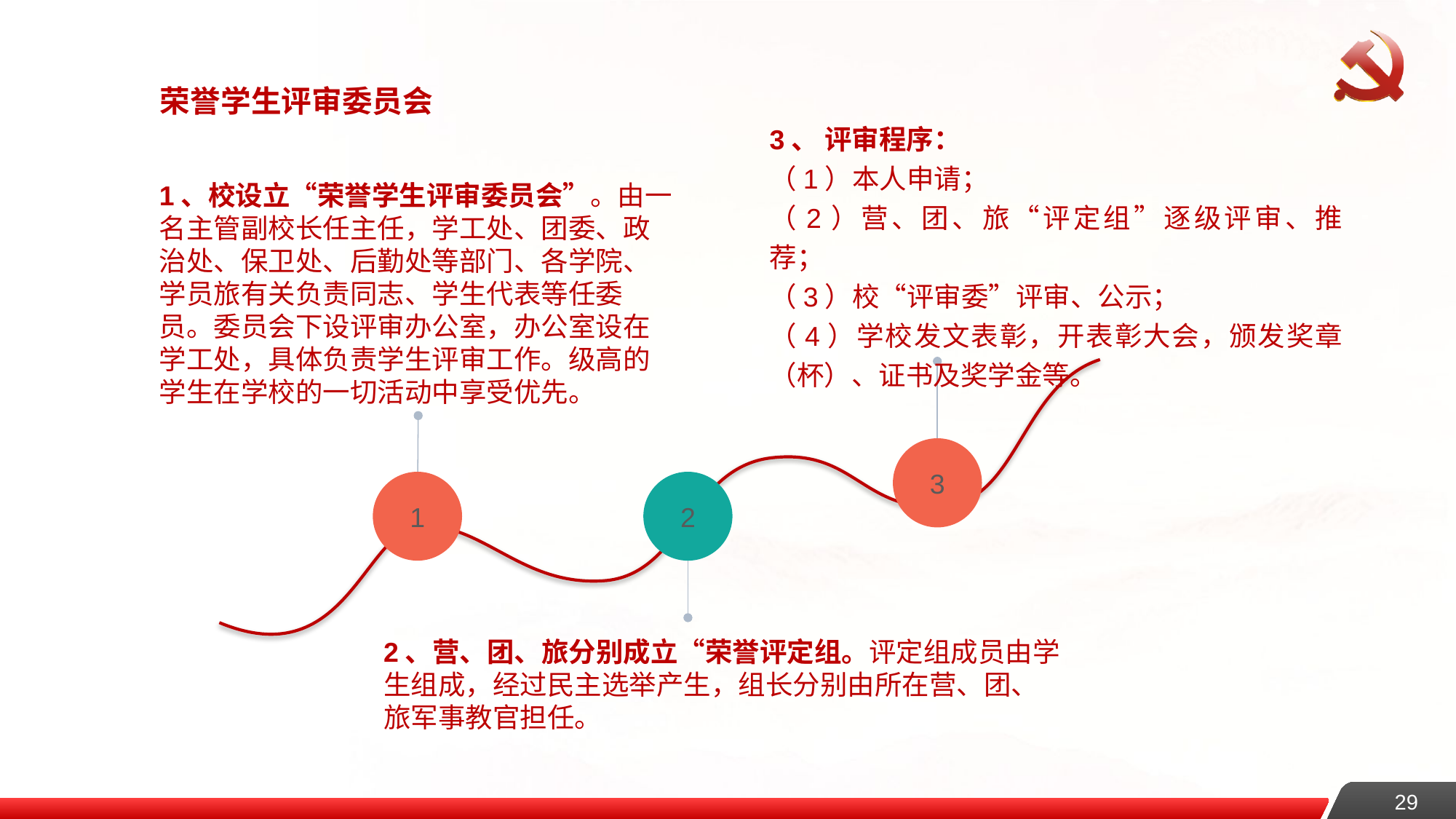

荣誉学生评审委员会
3、 评审程序：
（1）本人申请；
（2）营、团、旅“评定组”逐级评审、推荐；
（3）校“评审委”评审、公示；
（4）学校发文表彰，开表彰大会，颁发奖章（杯）、证书及奖学金等。
1、校设立“荣誉学生评审委员会”。由一名主管副校长任主任，学工处、团委、政治处、保卫处、后勤处等部门、各学院、学员旅有关负责同志、学生代表等任委员。委员会下设评审办公室，办公室设在学工处，具体负责学生评审工作。级高的学生在学校的一切活动中享受优先。

3
1
2
2、营、团、旅分别成立“荣誉评定组。评定组成员由学生组成，经过民主选举产生，组长分别由所在营、团、旅军事教官担任。